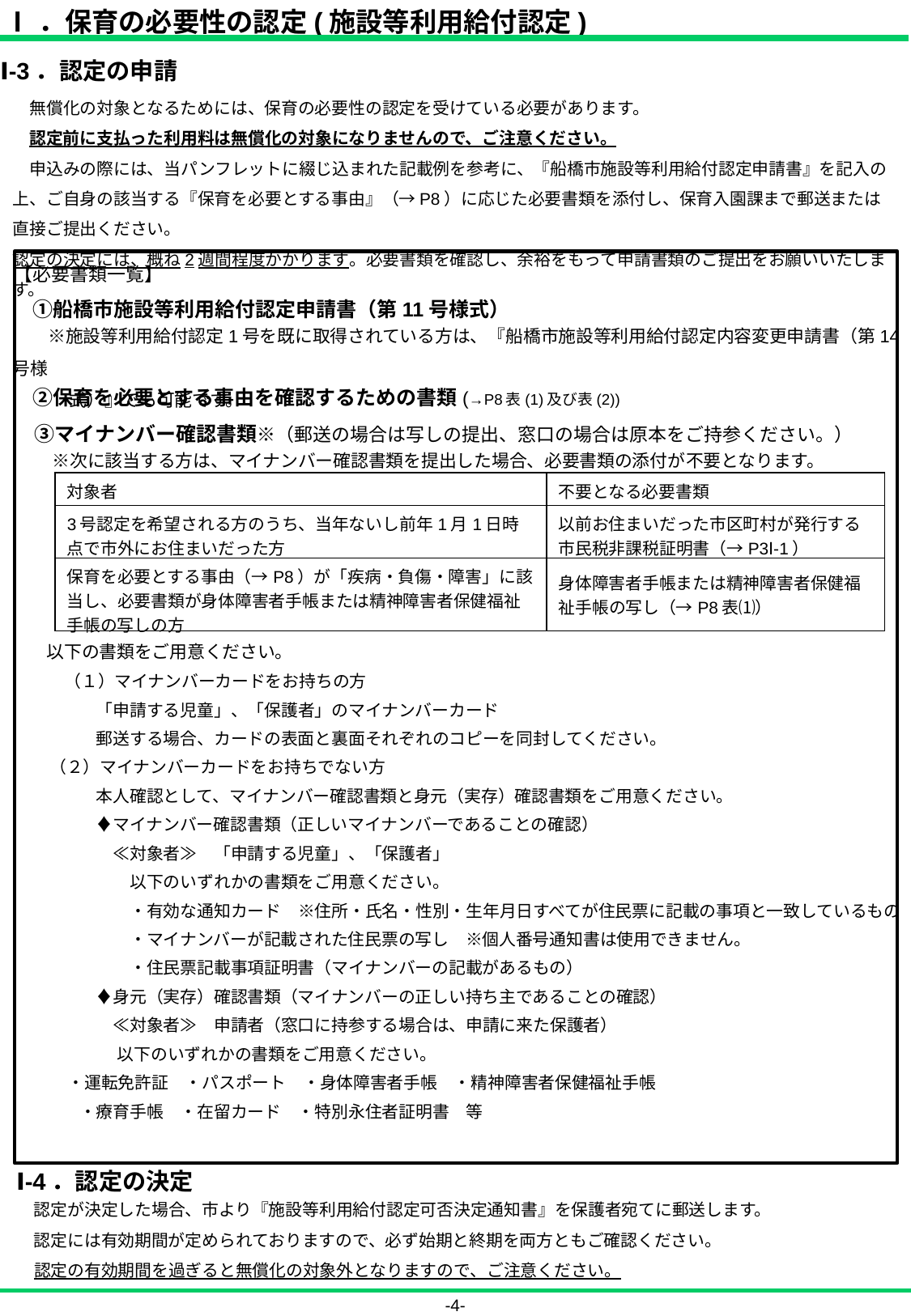

Ⅰ．保育の必要性の認定(施設等利用給付認定)
Ⅰ-3．認定の申請
　無償化の対象となるためには、保育の必要性の認定を受けている必要があります。
　認定前に支払った利用料は無償化の対象になりませんので、ご注意ください。
　申込みの際には、当パンフレットに綴じ込まれた記載例を参考に、『船橋市施設等利用給付認定申請書』を記入の上、ご自身の該当する『保育を必要とする事由』（→P8）に応じた必要書類を添付し、保育入園課まで郵送または直接ご提出ください。
認定の決定には、概ね2週間程度かかります。必要書類を確認し、余裕をもって申請書類のご提出をお願いいたします。
【必要書類一覧】
　①船橋市施設等利用給付認定申請書（第11号様式）

　②保育を必要とする事由を確認するための書類(→P8表(1)及び表(2))
　③マイナンバー確認書類※（郵送の場合は写しの提出、窓口の場合は原本をご持参ください。）

　　※施設等利用給付認定1号を既に取得されている方は、『船橋市施設等利用給付認定内容変更申請書（第14号様
　　　 式）』でも可能です。
　　※次に該当する方は、マイナンバー確認書類を提出した場合、必要書類の添付が不要となります。
| 対象者 | 不要となる必要書類 |
| --- | --- |
| 3号認定を希望される方のうち、当年ないし前年1月1日時点で市外にお住まいだった方 | 以前お住まいだった市区町村が発行する市民税非課税証明書（→P3Ⅰ-1） |
| 保育を必要とする事由（→P8）が「疾病・負傷・障害」に該当し、必要書類が身体障害者手帳または精神障害者保健福祉手帳の写しの方 | 身体障害者手帳または精神障害者保健福祉手帳の写し（→P8表⑴） |
　以下の書類をご用意ください。
　　（１）マイナンバーカードをお持ちの方
　　　　「申請する児童」、「保護者」のマイナンバーカード
　　　　郵送する場合、カードの表面と裏面それぞれのコピーを同封してください。
　 （２）マイナンバーカードをお持ちでない方
　　　　本人確認として、マイナンバー確認書類と身元（実存）確認書類をご用意ください。
　　　　♦マイナンバー確認書類（正しいマイナンバーであることの確認）
　　　　　≪対象者≫　「申請する児童」、「保護者」
　　　　　　以下のいずれかの書類をご用意ください。
　　　　　　・有効な通知カード　※住所・氏名・性別・生年月日すべてが住民票に記載の事項と一致しているもの
　　　　　　・マイナンバーが記載された住民票の写し　※個人番号通知書は使用できません。
　　　　　　・住民票記載事項証明書（マイナンバーの記載があるもの）
　　　　♦身元（実存）確認書類（マイナンバーの正しい持ち主であることの確認）
　　　　　≪対象者≫　申請者（窓口に持参する場合は、申請に来た保護者）
　　　　　以下のいずれかの書類をご用意ください。
         ・運転免許証　・パスポート　・身体障害者手帳　・精神障害者保健福祉手帳
　　　・療育手帳　・在留カード　・特別永住者証明書　等

Ⅰ-4．認定の決定
　認定が決定した場合、市より『施設等利用給付認定可否決定通知書』を保護者宛てに郵送します。
　認定には有効期間が定められておりますので、必ず始期と終期を両方ともご確認ください。
　認定の有効期間を過ぎると無償化の対象外となりますので、ご注意ください。
-4-